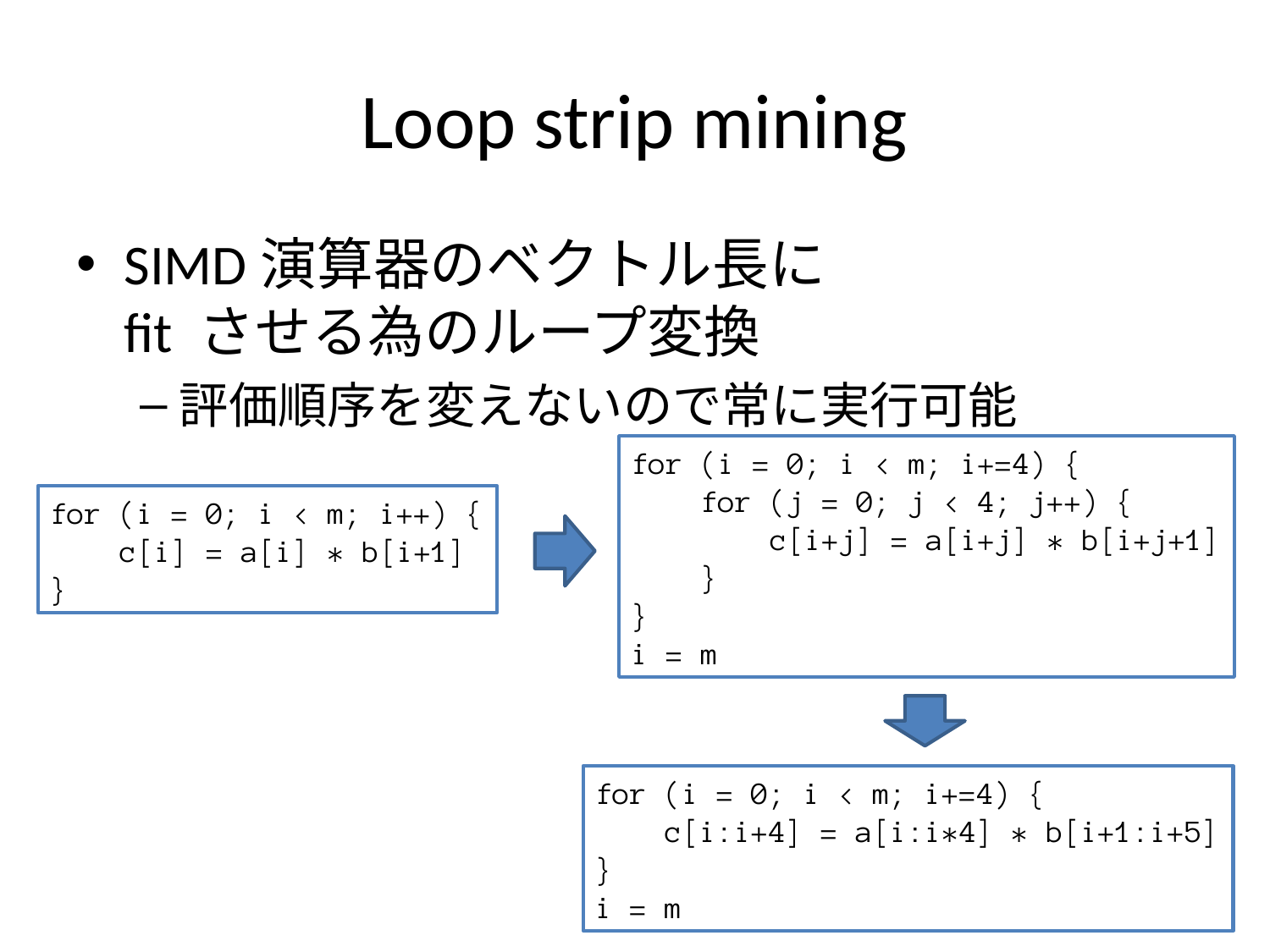

# Loop strip mining
SIMD演算器のベクトル長に
fit させる為のループ変換
評価順序を変えないので常に実行可能
for (i = 0; i < m; i+=4) {
    for (j = 0; j < 4; j++) {
        c[i+j] = a[i+j] * b[i+j+1]
    }
}
i = m
for (i = 0; i < m; i++) {
    c[i] = a[i] * b[i+1]
}

for (i = 0; i < m; i+=4) {
    c[i:i+4] = a[i:i*4] * b[i+1:i+5]
}
i = m